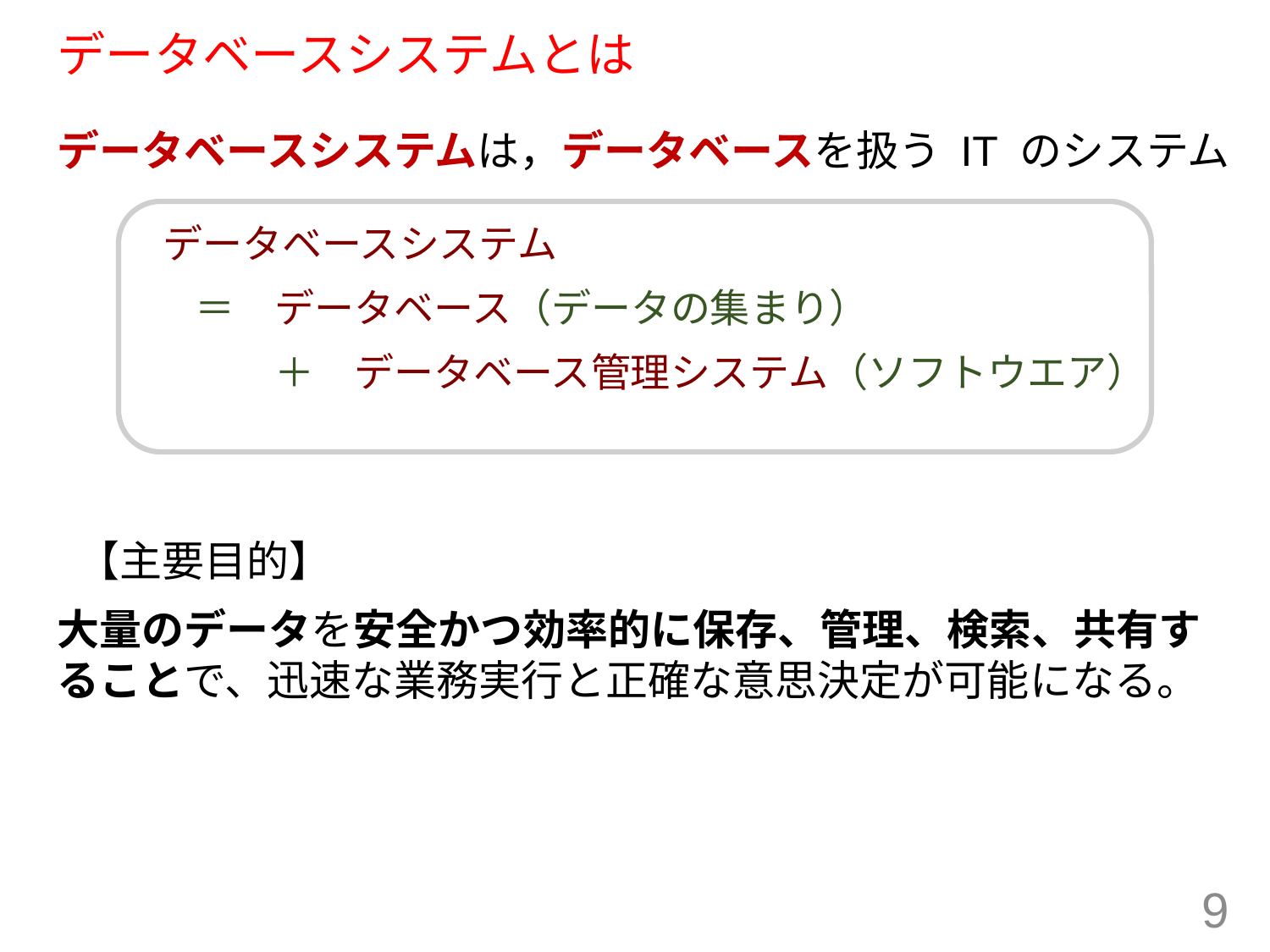

# データベースシステムとは
データベースシステムは，データベースを扱う IT のシステム

 【主要目的】
大量のデータを安全かつ効率的に保存、管理、検索、共有することで、迅速な業務実行と正確な意思決定が可能になる。

データベースシステム
	＝　データベース（データの集まり）
	　　＋　データベース管理システム（ソフトウエア）
9